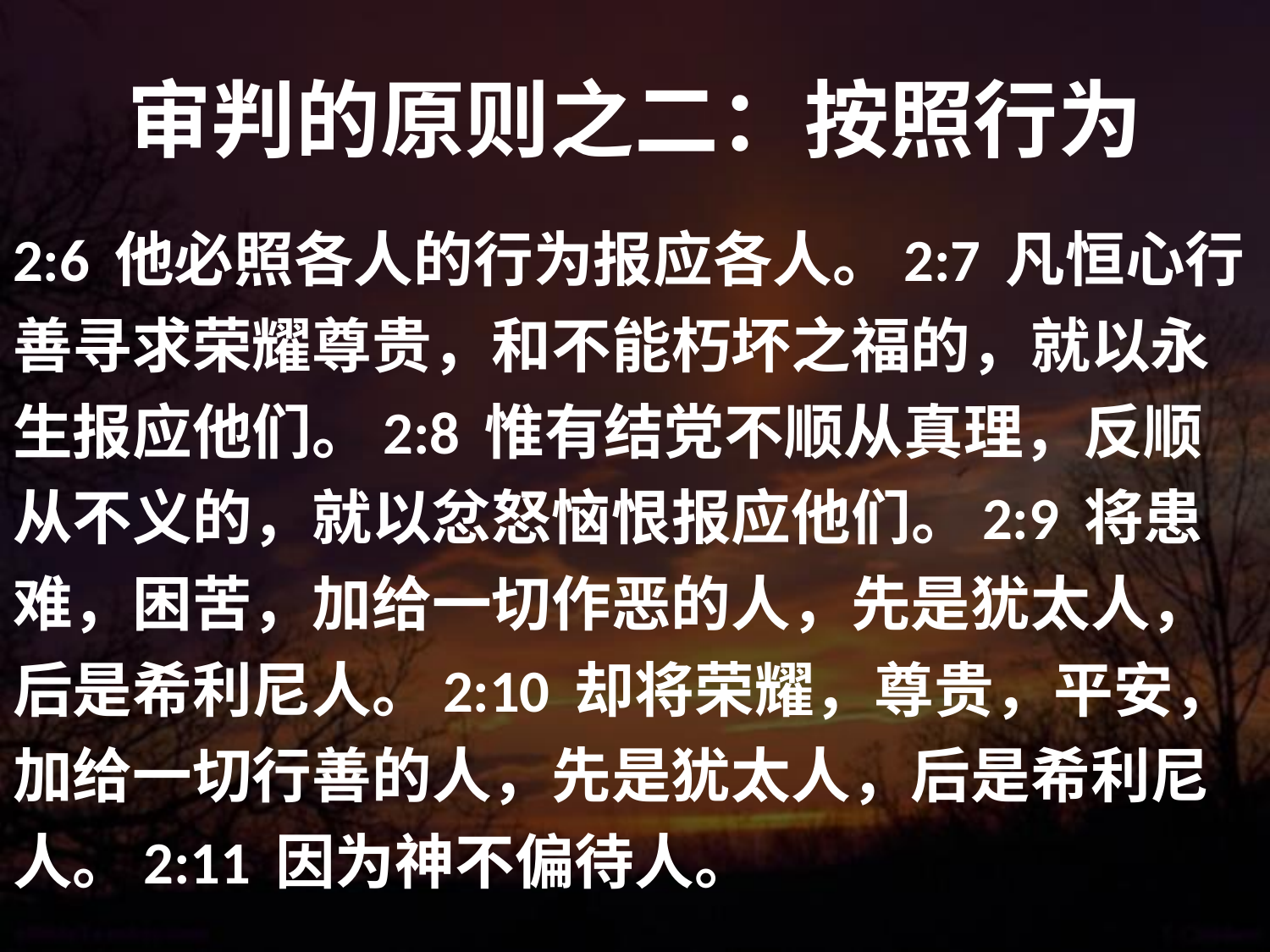

# 审判的原则之二：按照行为
2:6 他必照各人的行为报应各人。2:7 凡恒心行善寻求荣耀尊贵，和不能朽坏之福的，就以永生报应他们。2:8 惟有结党不顺从真理，反顺从不义的，就以忿怒恼恨报应他们。2:9 将患难，困苦，加给一切作恶的人，先是犹太人，后是希利尼人。2:10 却将荣耀，尊贵，平安，加给一切行善的人，先是犹太人，后是希利尼人。2:11 因为神不偏待人。